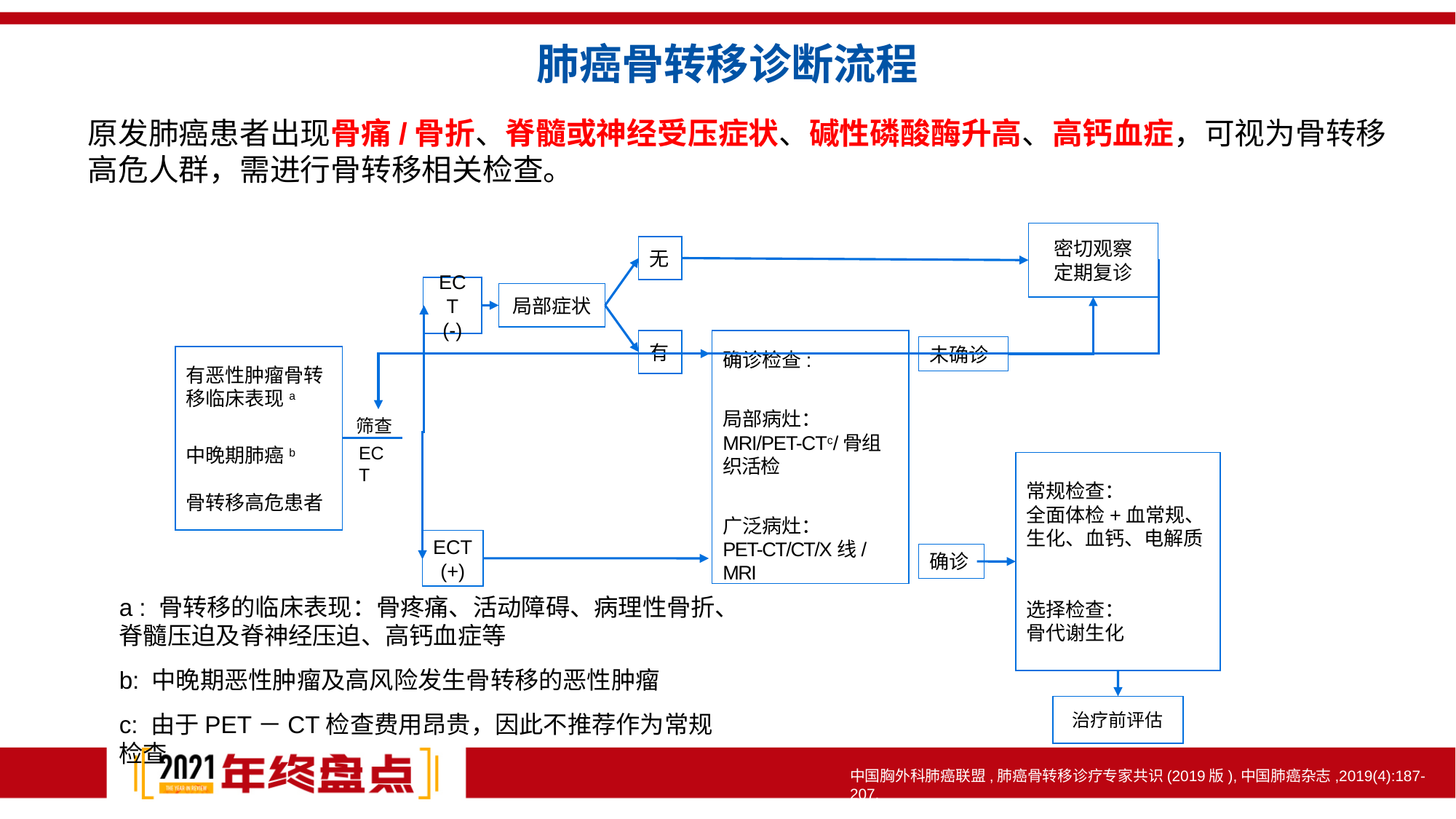

# 肺癌骨转移诊断流程
原发肺癌患者出现骨痛/骨折、脊髓或神经受压症状、碱性磷酸酶升高、高钙血症，可视为骨转移
高危人群，需进行骨转移相关检查。
密切观察
定期复诊
无
ECT
(-)
局部症状
有
确诊检查:

局部病灶：
MRI/PET-CTc/骨组织活检

广泛病灶：
PET-CT/CT/X线/MRI
未确诊
有恶性肿瘤骨转
移临床表现a
中晚期肺癌b
骨转移高危患者
筛查
ECT
常规检查：
全面体检+血常规、
生化、血钙、电解质

选择检查：
骨代谢生化
ECT
(+)
确诊
治疗前评估
a : 骨转移的临床表现：骨疼痛、活动障碍、病理性骨折、脊髓压迫及脊神经压迫、高钙血症等
b: 中晚期恶性肿瘤及高风险发生骨转移的恶性肿瘤
c: 由于PET－CT检查费用昂贵，因此不推荐作为常规检查
中国胸外科肺癌联盟,肺癌骨转移诊疗专家共识(2019版),中国肺癌杂志,2019(4):187-207.